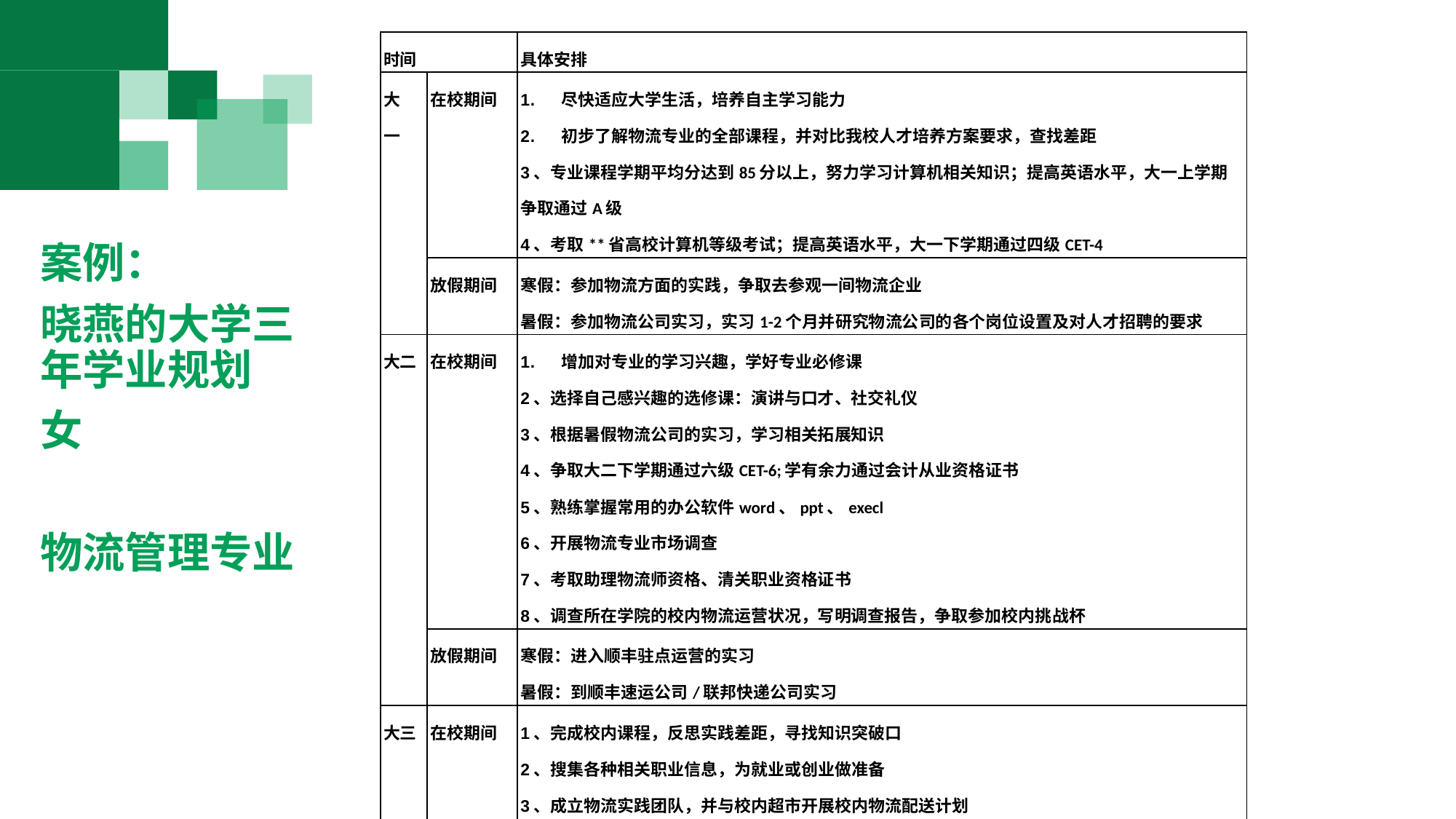

| 时间 |  | 具体安排 |
| --- | --- | --- |
| 大 一 | 在校期间 | 尽快适应大学生活，培养自主学习能力 初步了解物流专业的全部课程，并对比我校人才培养方案要求，查找差距 3、专业课程学期平均分达到85分以上，努力学习计算机相关知识；提高英语水平，大一上学期争取通过A级 4、考取\*\*省高校计算机等级考试；提高英语水平，大一下学期通过四级CET-4 |
|  | 放假期间 | 寒假：参加物流方面的实践，争取去参观一间物流企业 暑假：参加物流公司实习，实习1-2个月并研究物流公司的各个岗位设置及对人才招聘的要求 |
| 大二 | 在校期间 | 增加对专业的学习兴趣，学好专业必修课 2、选择自己感兴趣的选修课：演讲与口才、社交礼仪 3、根据暑假物流公司的实习，学习相关拓展知识 4、争取大二下学期通过六级CET-6;学有余力通过会计从业资格证书 5、熟练掌握常用的办公软件word、ppt、execl 6、开展物流专业市场调查 7、考取助理物流师资格、清关职业资格证书 8、调查所在学院的校内物流运营状况，写明调查报告，争取参加校内挑战杯 |
|  | 放假期间 | 寒假：进入顺丰驻点运营的实习 暑假：到顺丰速运公司/联邦快递公司实习 |
| 大三 | 在校期间 | 1、完成校内课程，反思实践差距，寻找知识突破口 2、搜集各种相关职业信息，为就业或创业做准备 3、成立物流实践团队，并与校内超市开展校内物流配送计划 4、参加企业的顶岗实习，锻炼自己的实际工作能力 5、学会制作个人简历与撰写求职信，进行面试训练，锻炼求职与应聘能力 6、理论联系实际，完成毕业设计 |
|  | 寒假 | 利用寒假梳理自己三年的积累，准备下学期的顶岗实习 |
案例：
晓燕的大学三年学业规划
女

物流管理专业